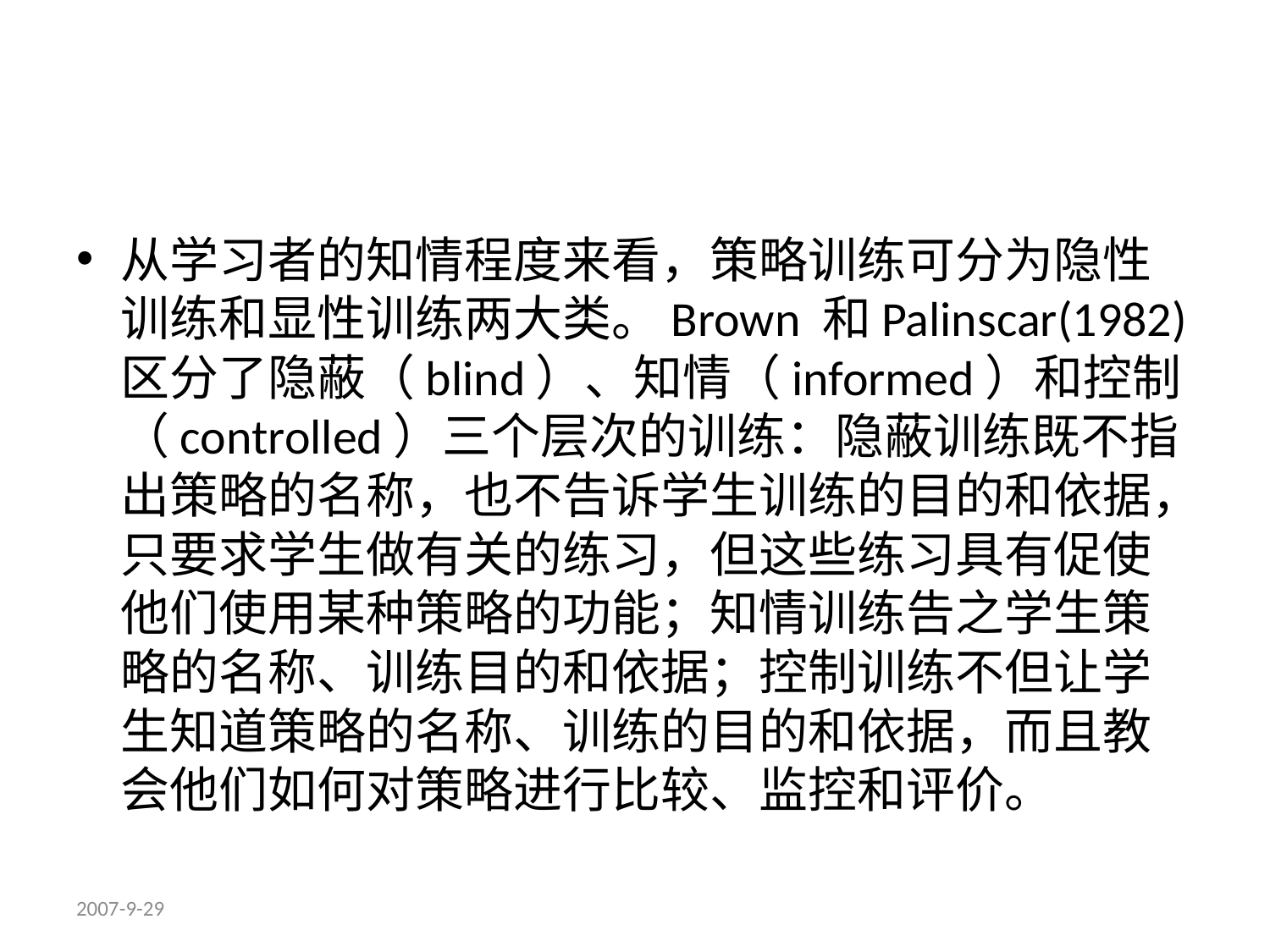

#
从学习者的知情程度来看，策略训练可分为隐性训练和显性训练两大类。Brown 和Palinscar(1982)区分了隐蔽（blind）、知情（informed）和控制（controlled）三个层次的训练：隐蔽训练既不指出策略的名称，也不告诉学生训练的目的和依据，只要求学生做有关的练习，但这些练习具有促使他们使用某种策略的功能；知情训练告之学生策略的名称、训练目的和依据；控制训练不但让学生知道策略的名称、训练的目的和依据，而且教会他们如何对策略进行比较、监控和评价。
2007-9-29